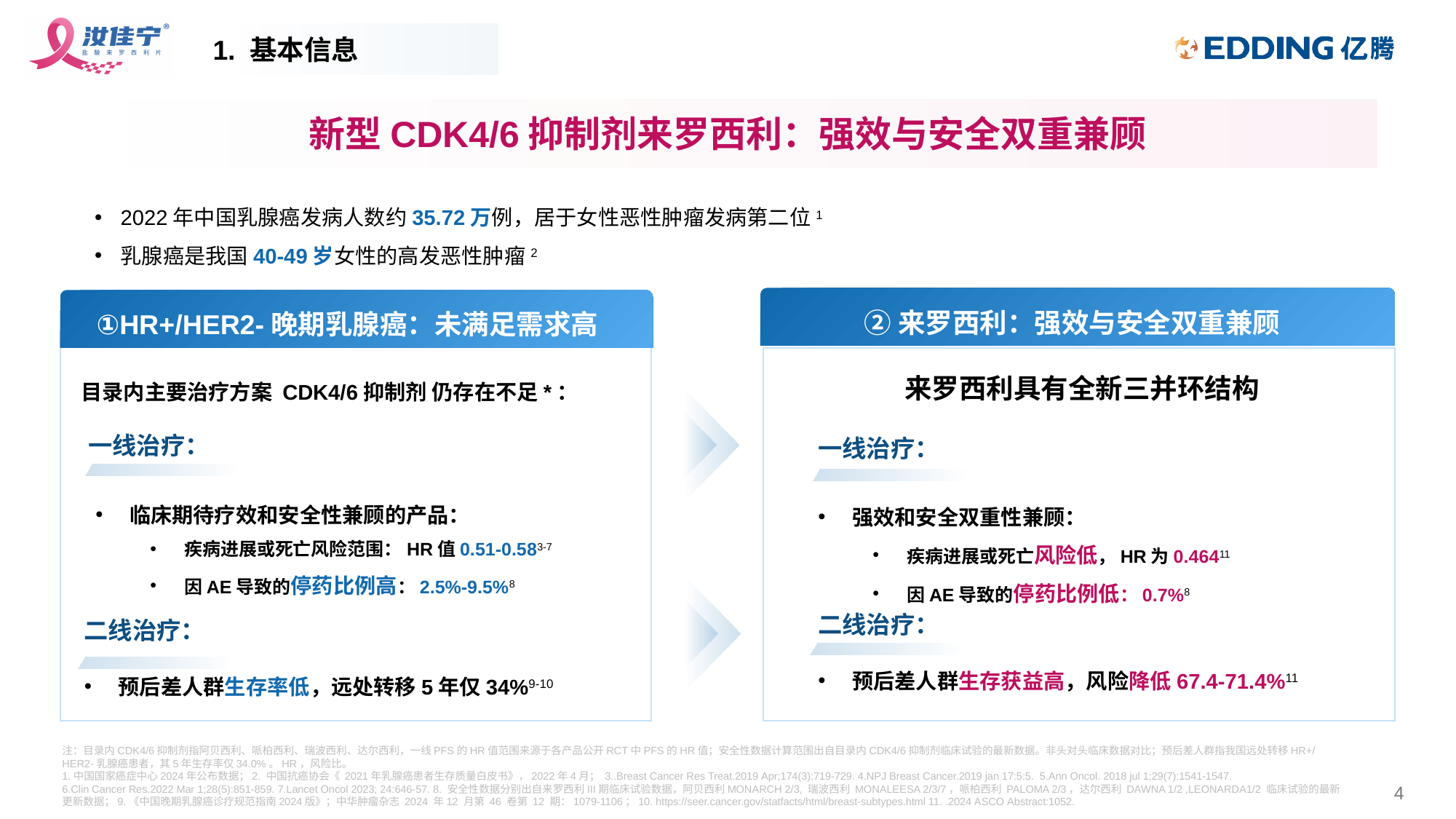

1. 基本信息

新型CDK4/6抑制剂来罗西利：强效与安全双重兼顾
2022年中国乳腺癌发病人数约35.72万例，居于女性恶性肿瘤发病第二位1
乳腺癌是我国40-49岁女性的高发恶性肿瘤2

②来罗西利：强效与安全双重兼顾
①HR+/HER2-晚期乳腺癌：未满足需求高

来罗西利具有全新三并环结构
目录内主要治疗方案 CDK4/6抑制剂 仍存在不足*：

一线治疗：

一线治疗：

强效和安全双重性兼顾：
疾病进展或死亡风险低，HR为0.46411
因AE导致的停药比例低：0.7%8

临床期待疗效和安全性兼顾的产品：
疾病进展或死亡风险范围：HR值0.51-0.583-7
因AE导致的停药比例高：2.5%-9.5%8

二线治疗：

预后差人群生存获益高，风险降低67.4-71.4%11

二线治疗：

预后差人群生存率低，远处转移5年仅34%9-10

注：目录内CDK4/6抑制剂指阿贝西利、哌柏西利、瑞波西利、达尔西利，一线PFS的HR值范围来源于各产品公开RCT中PFS的HR值；安全性数据计算范围出自目录内CDK4/6抑制剂临床试验的最新数据。非头对头临床数据对比；预后差人群指我国远处转移HR+/HER2-乳腺癌患者，其5年生存率仅34.0%。HR，风险比。
1.中国国家癌症中心2024年公布数据；2. 中国抗癌协会《 2021年乳腺癌患者生存质量白皮书》，2022年4月； 3..Breast Cancer Res Treat.2019 Apr;174(3):719-729. 4.NPJ Breast Cancer.2019 jan 17:5:5.  5.Ann Oncol. 2018 jul 1;29(7):1541-1547. 6.Clin Cancer Res.2022 Mar 1;28(5):851-859. 7.Lancet Oncol 2023; 24:646-57. 8. 安全性数据分别出自来罗西利III期临床试验数据，阿贝西利MONARCH 2/3, 瑞波西利 MONALEESA 2/3/7，哌柏西利 PALOMA 2/3，达尔西利 DAWNA 1/2 ,LEONARDA1/2 临床试验的最新更新数据；9.《中国晚期乳腺癌诊疗规范指南2024版》；中华肿瘤杂志 2024 年12 月第 46 卷第 12 期：1079-1106；10. https://seer.cancer.gov/statfacts/html/breast-subtypes.html 11. .2024 ASCO Abstract:1052.

4